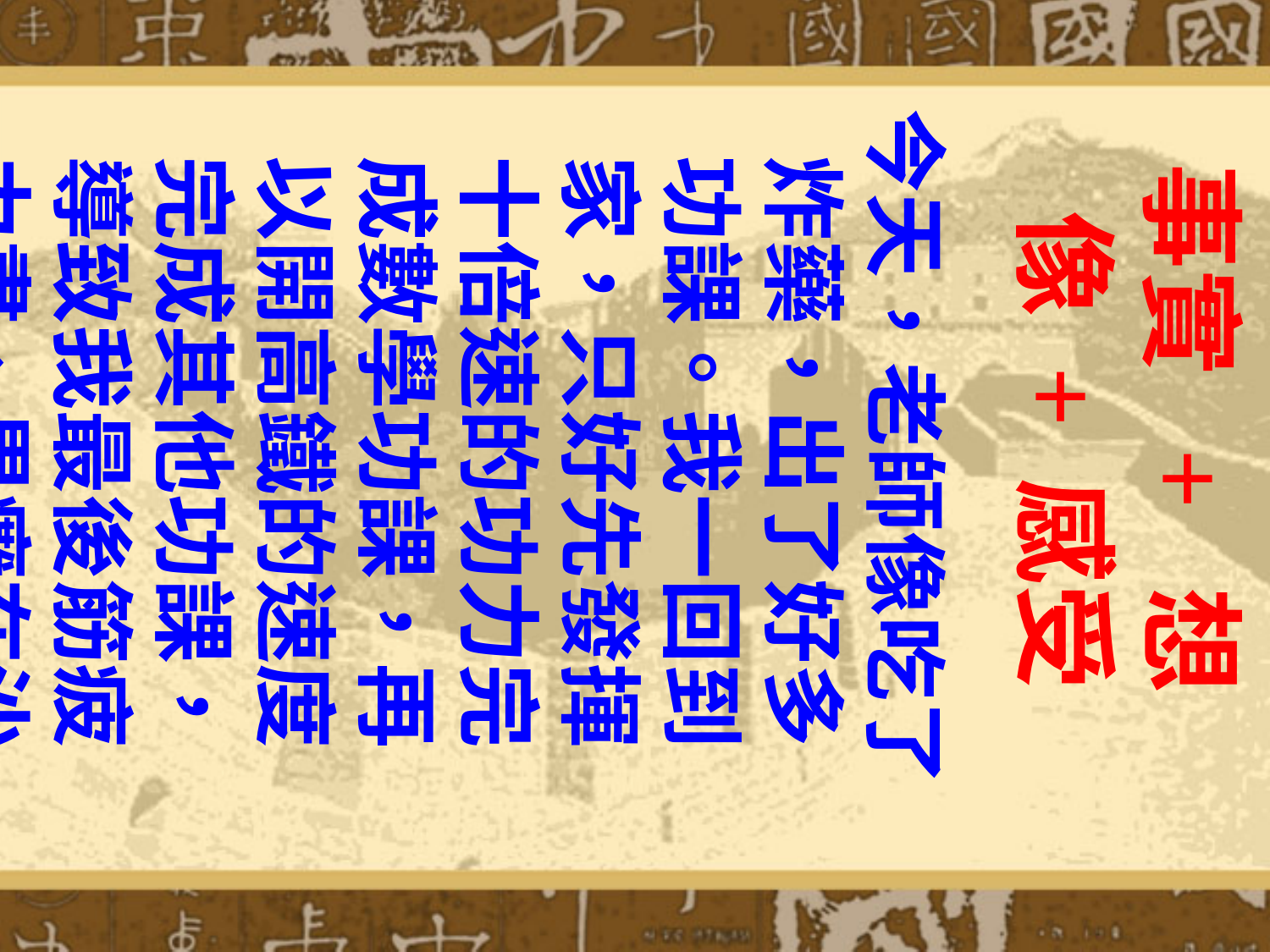

今天，老師像吃了炸藥，出了好多功課。我一回到家，只好先發揮十倍速的功力完成數學功課，再以開高鐵的速度完成其他功課，導致我最後筋疲力盡、累癱在沙發上。
事實  +  想像 + 感受